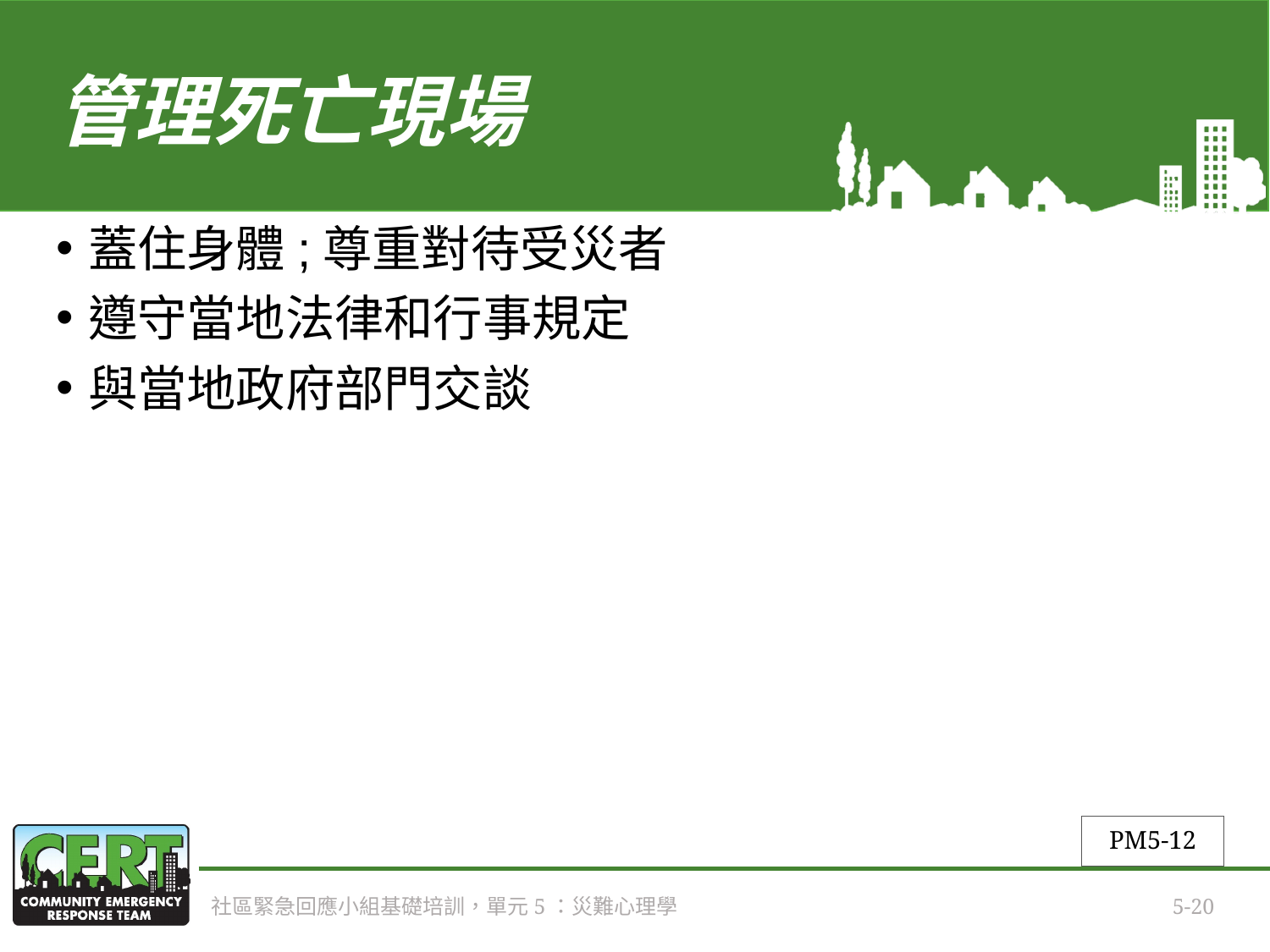

# 管理死亡現場
蓋住身體;尊重對待受災者
遵守當地法律和行事規定
與當地政府部門交談
PM5-12
社區緊急回應小組基礎培訓，單元5：災難心理學
5-20